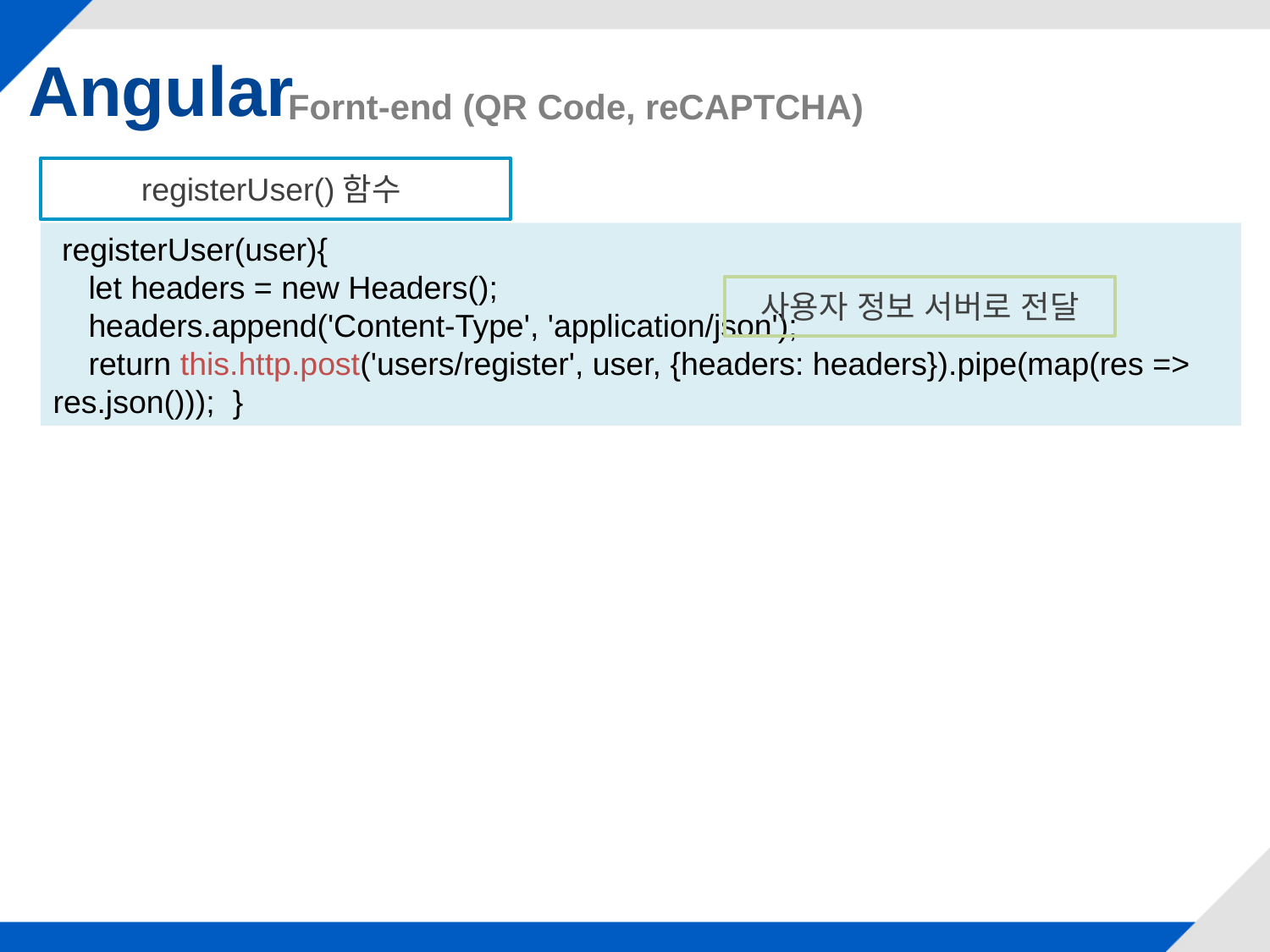

Angular
Fornt-end (QR Code, reCAPTCHA)
registerUser()함수
 registerUser(user){
    let headers = new Headers();
    headers.append('Content-Type', 'application/json');
    return this.http.post('users/register', user, {headers: headers}).pipe(map(res => res.json()));  }
사용자 정보 서버로 전달